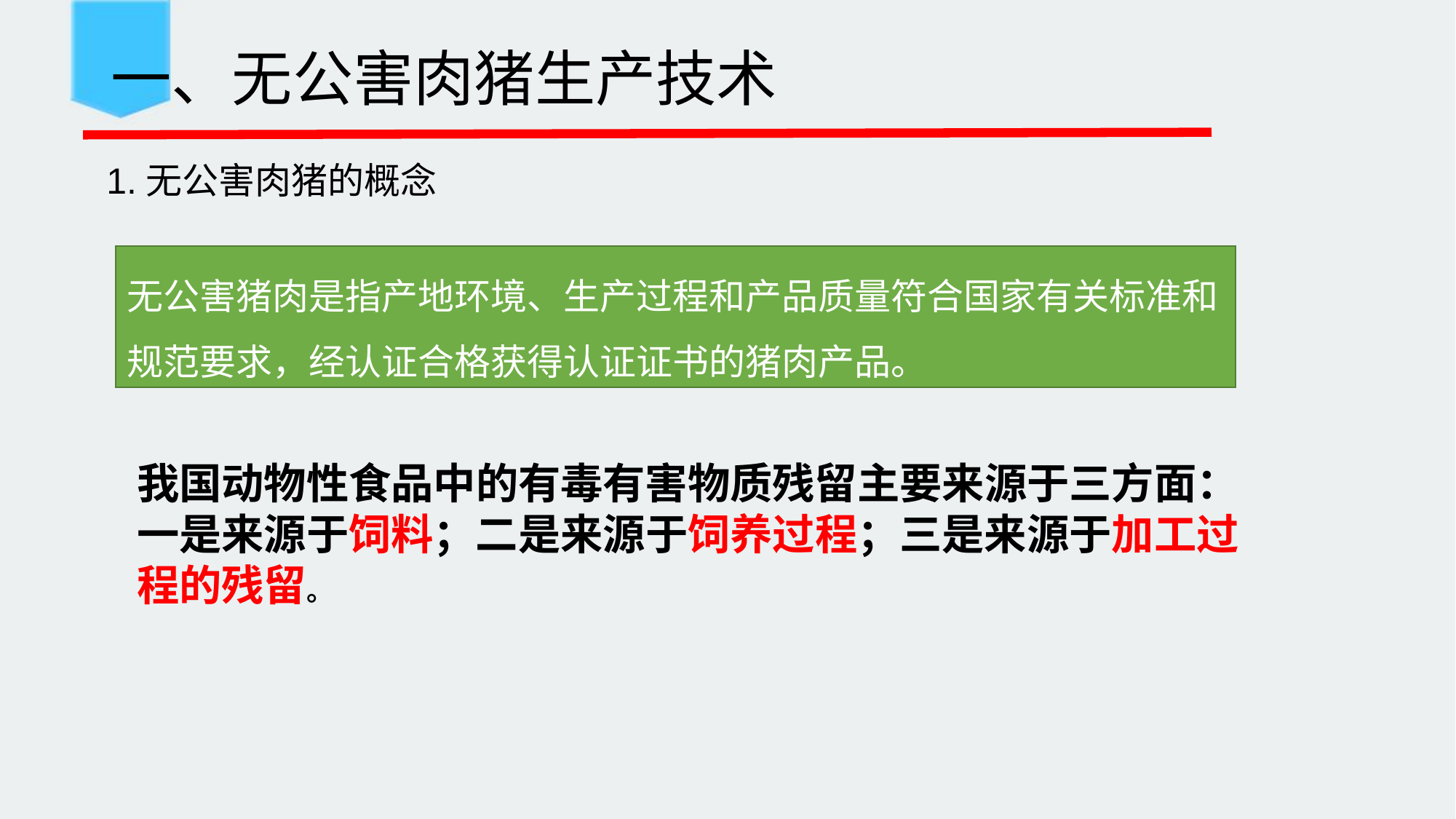

一、无公害肉猪生产技术
1.无公害肉猪的概念
无公害猪肉是指产地环境、生产过程和产品质量符合国家有关标准和规范要求，经认证合格获得认证证书的猪肉产品。
我国动物性食品中的有毒有害物质残留主要来源于三方面：一是来源于饲料；二是来源于饲养过程；三是来源于加工过程的残留。